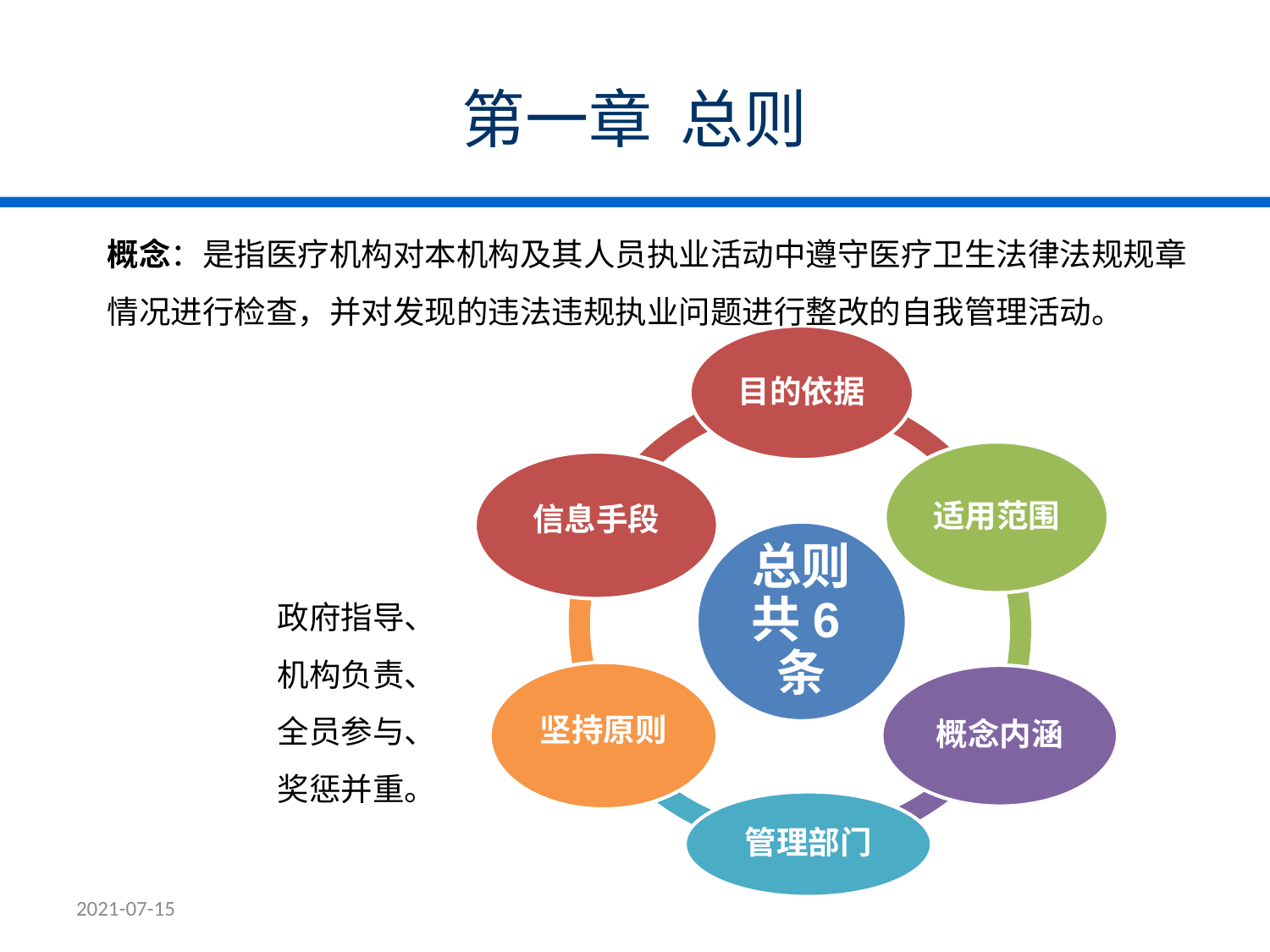

第一章  总则

概念：是指医疗机构对本机构及其人员执业活动中遵守医疗卫生法律法规规章情况进行检查，并对发现的违法违规执业问题进行整改的自我管理活动。
目的依据

适用范围
信息手段
总则
共6条
坚持原则
概念内涵
管理部门
政府指导、机构负责、全员参与、奖惩并重。
2021-07-15